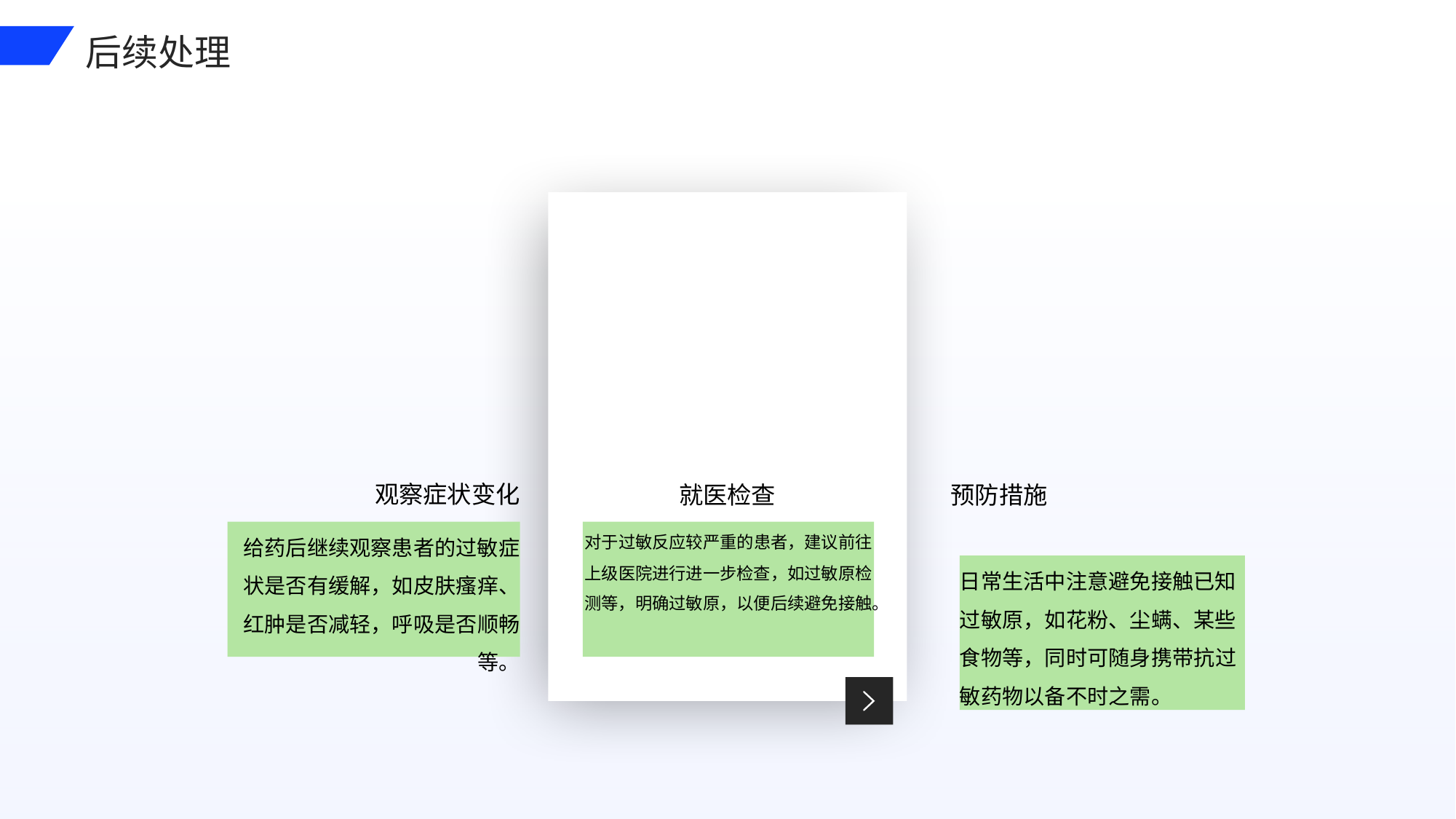

后续处理

观察症状变化
就医检查
预防措施
给药后继续观察患者的过敏症状是否有缓解，如皮肤瘙痒、红肿是否减轻，呼吸是否顺畅等。
对于过敏反应较严重的患者，建议前往上级医院进行进一步检查，如过敏原检测等，明确过敏原，以便后续避免接触。
日常生活中注意避免接触已知过敏原，如花粉、尘螨、某些食物等，同时可随身携带抗过敏药物以备不时之需。